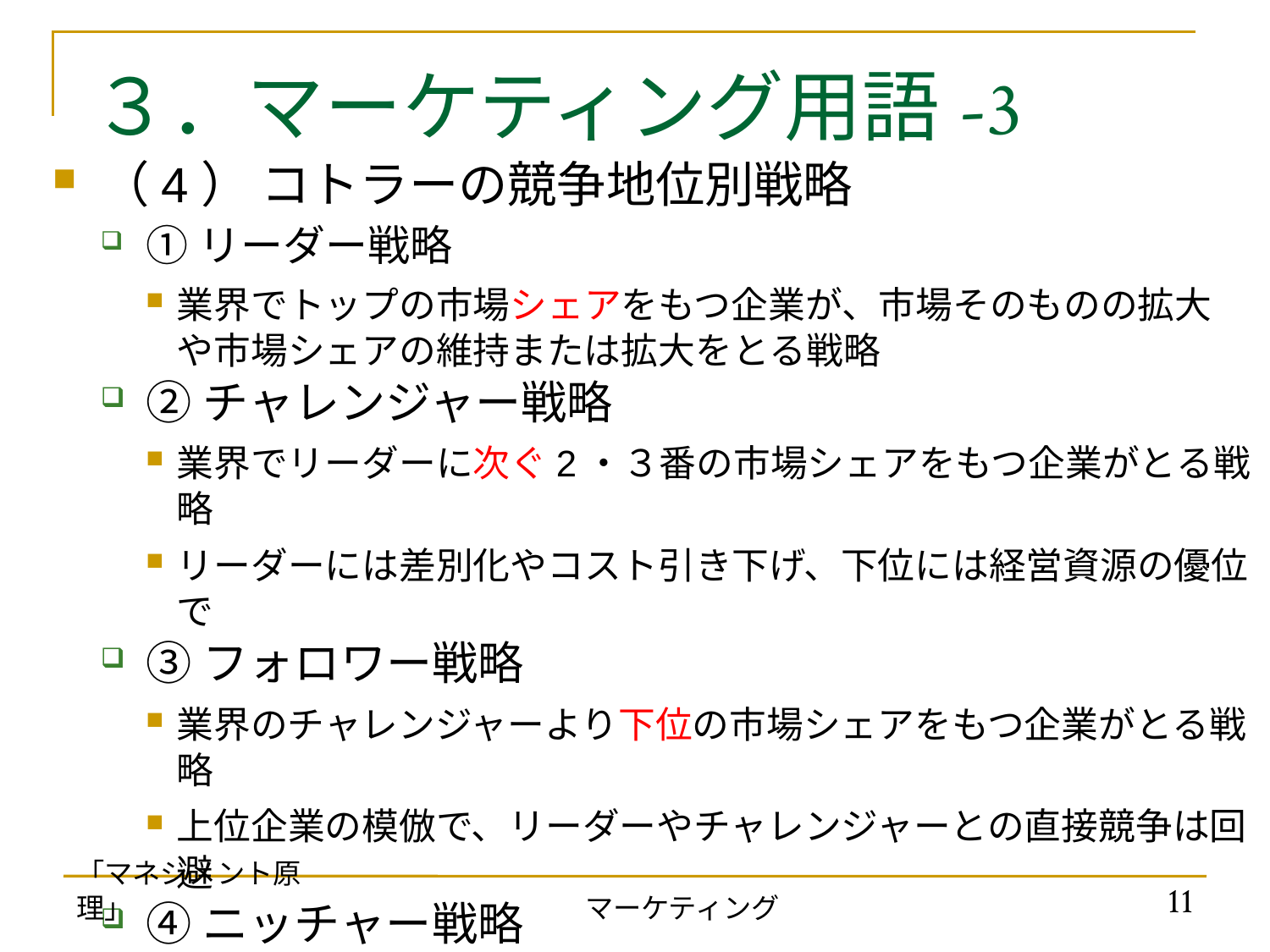

# ３．マーケティング用語-3
（4） コトラーの競争地位別戦略
①リーダー戦略
業界でトップの市場シェアをもつ企業が、市場そのものの拡大
や市場シェアの維持または拡大をとる戦略
②チャレンジャー戦略
業界でリーダーに次ぐ2・３番の市場シェアをもつ企業がとる戦略
リーダーには差別化やコスト引き下げ、下位には経営資源の優位で
③フォロワー戦略
業界のチャレンジャーより下位の市場シェアをもつ企業がとる戦略
上位企業の模倣で、リーダーやチャレンジャーとの直接競争は回避
④ニッチャー戦略
大企業が扱わないニッチ市場に特定化する企業がとる戦略
限られた経営資源を限定された市場に集中投下して利益をあげる
「マネジメント原理」
11
マーケティング